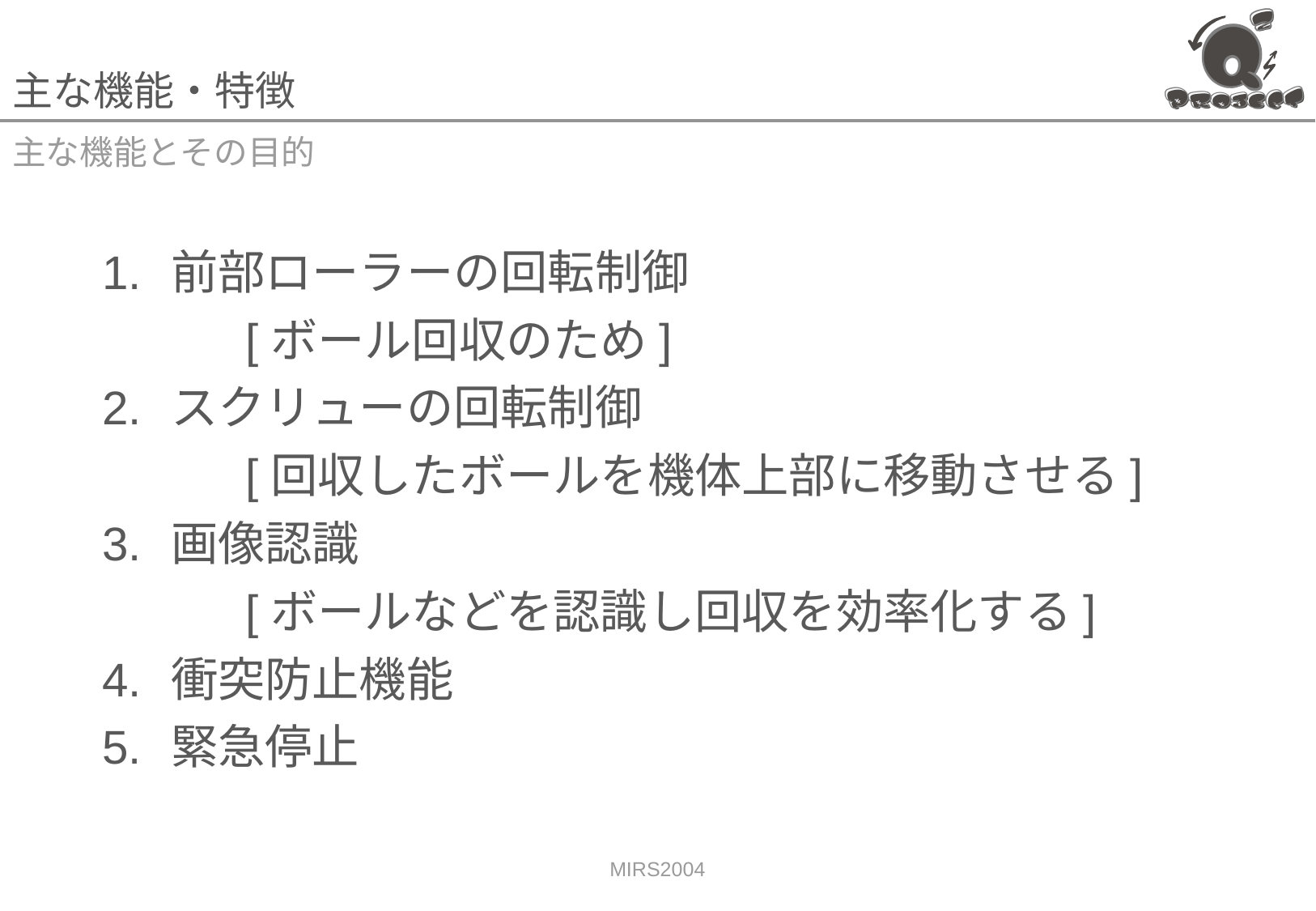

# 主な機能・特徴
主な機能とその目的
前部ローラーの回転制御
[ボール回収のため]
スクリューの回転制御
[回収したボールを機体上部に移動させる]
画像認識
[ボールなどを認識し回収を効率化する]
衝突防止機能
緊急停止

MIRS2004